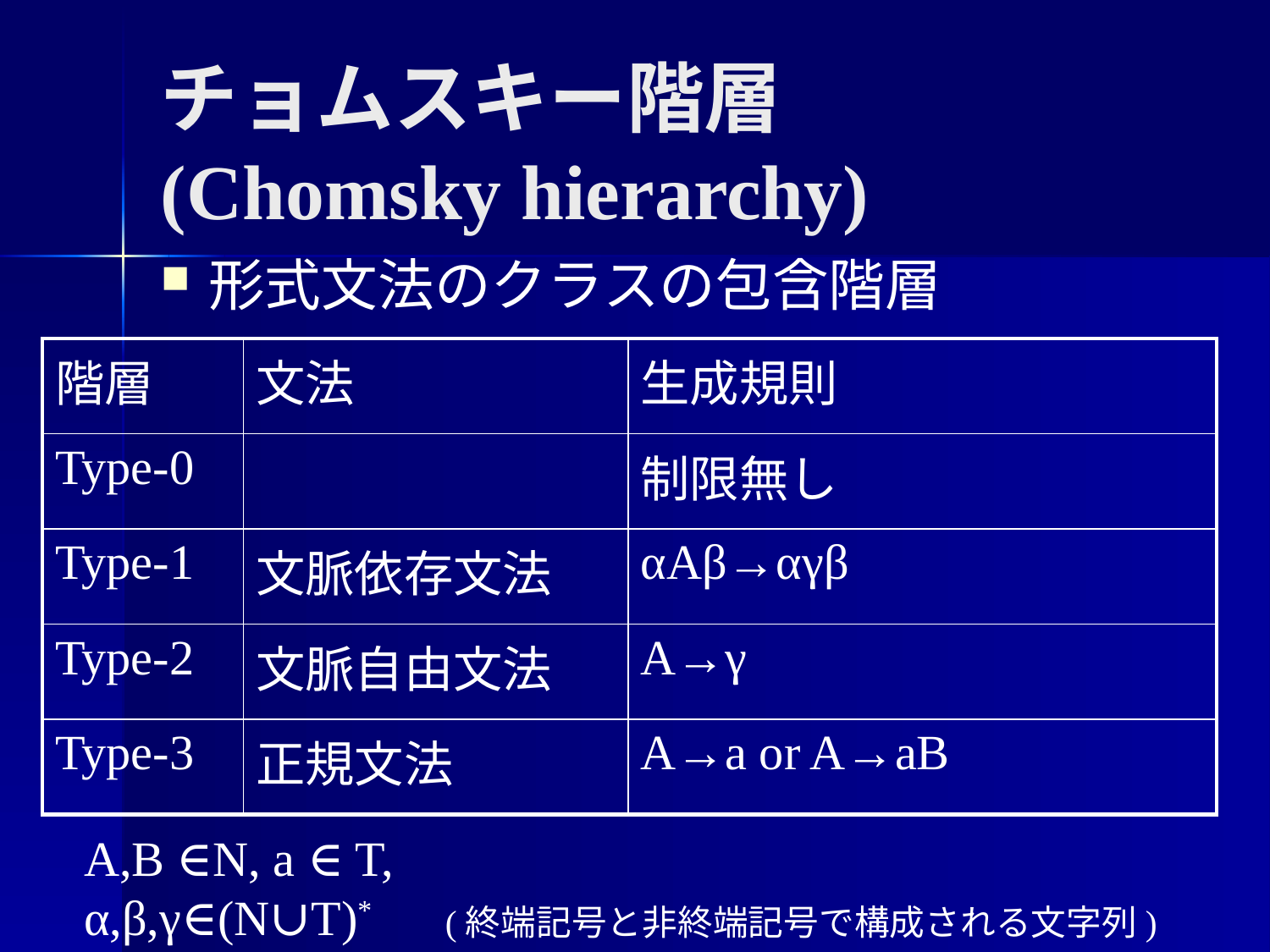

# チョムスキー階層 (Chomsky hierarchy)
形式文法のクラスの包含階層
| 階層 | 文法 | 生成規則 |
| --- | --- | --- |
| Type-0 |  | 制限無し |
| Type-1 | 文脈依存文法 | αAβ→αγβ |
| Type-2 | 文脈自由文法 | A→γ |
| Type-3 | 正規文法 | A→a or A→aB |
A,B ∈N, a ∈ T,
α,β,γ∈(N∪T)*　(終端記号と非終端記号で構成される文字列)